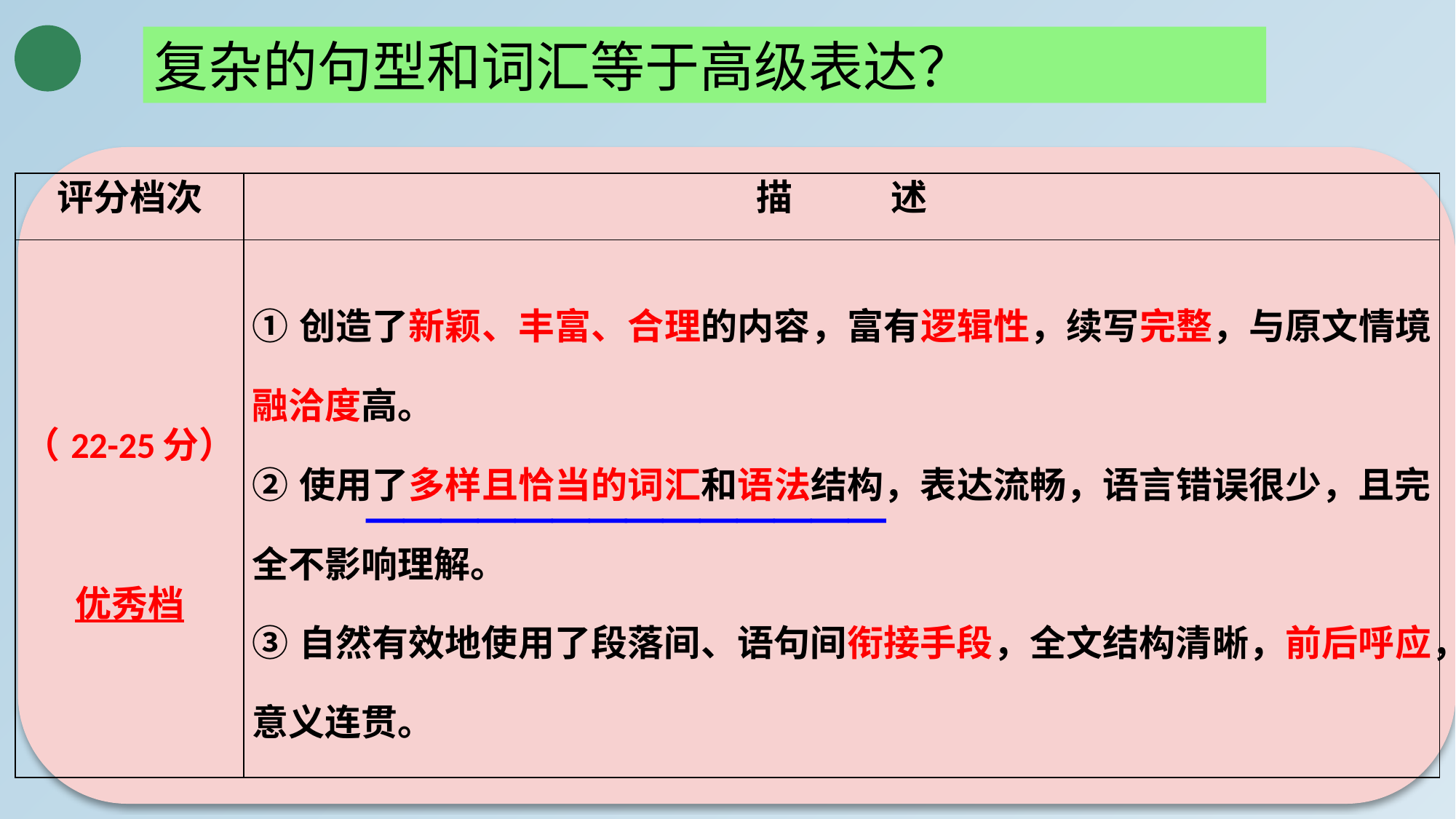

复杂的句型和词汇等于高级表达？

| 评分档次 | 描 述 |
| --- | --- |
| （22-25分） 优秀档 | ①创造了新颖、丰富、合理的内容，富有逻辑性，续写完整，与原文情境融洽度高。 ②使用了多样且恰当的词汇和语法结构，表达流畅，语言错误很少，且完全不影响理解。 ③自然有效地使用了段落间、语句间衔接手段，全文结构清晰，前后呼应，意义连贯。 |
______________